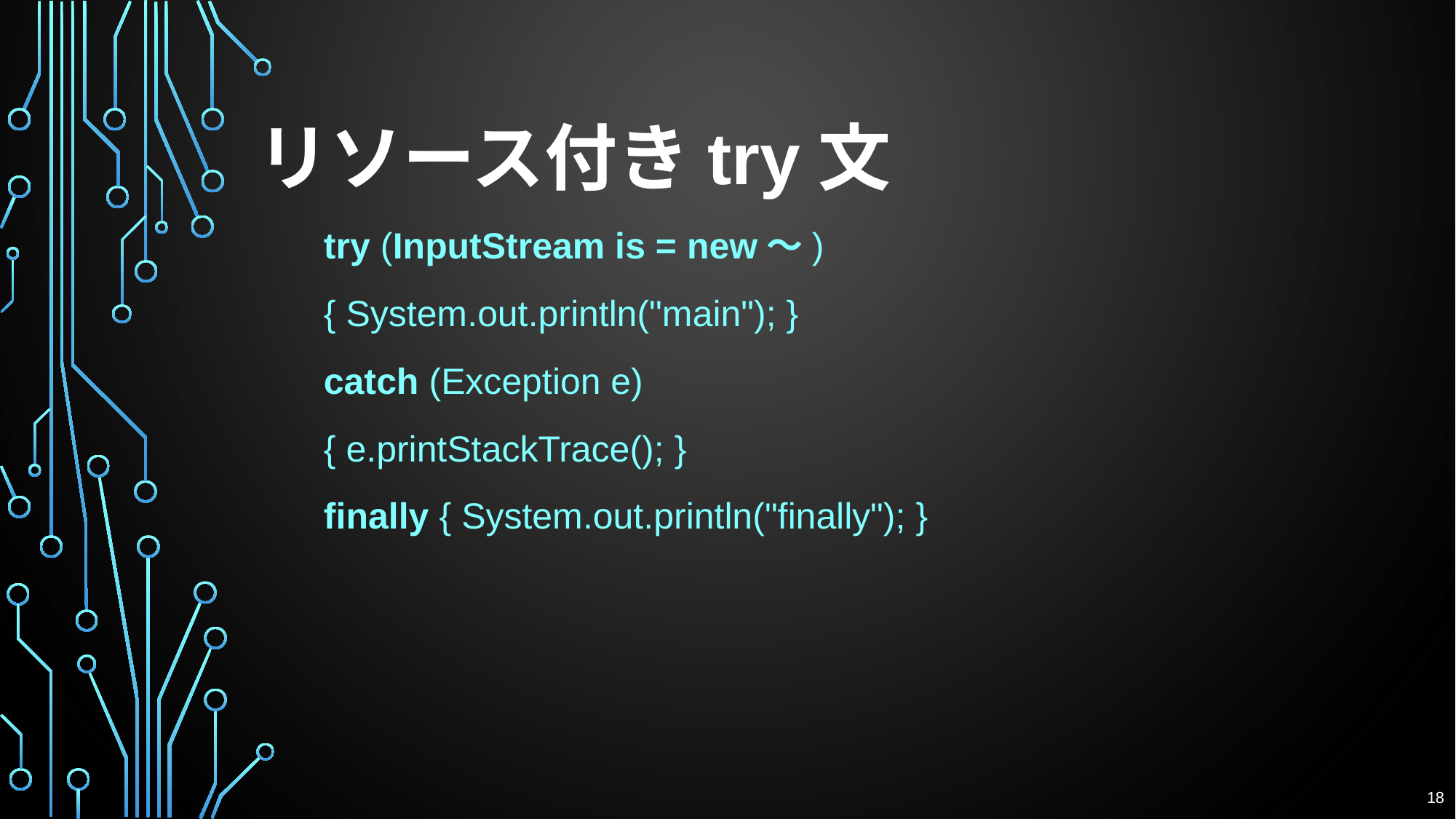

# リソース付きtry文

try (InputStream is = new～)
{ System.out.println("main"); }
catch (Exception e)
{ e.printStackTrace(); }
finally { System.out.println("finally"); }

18